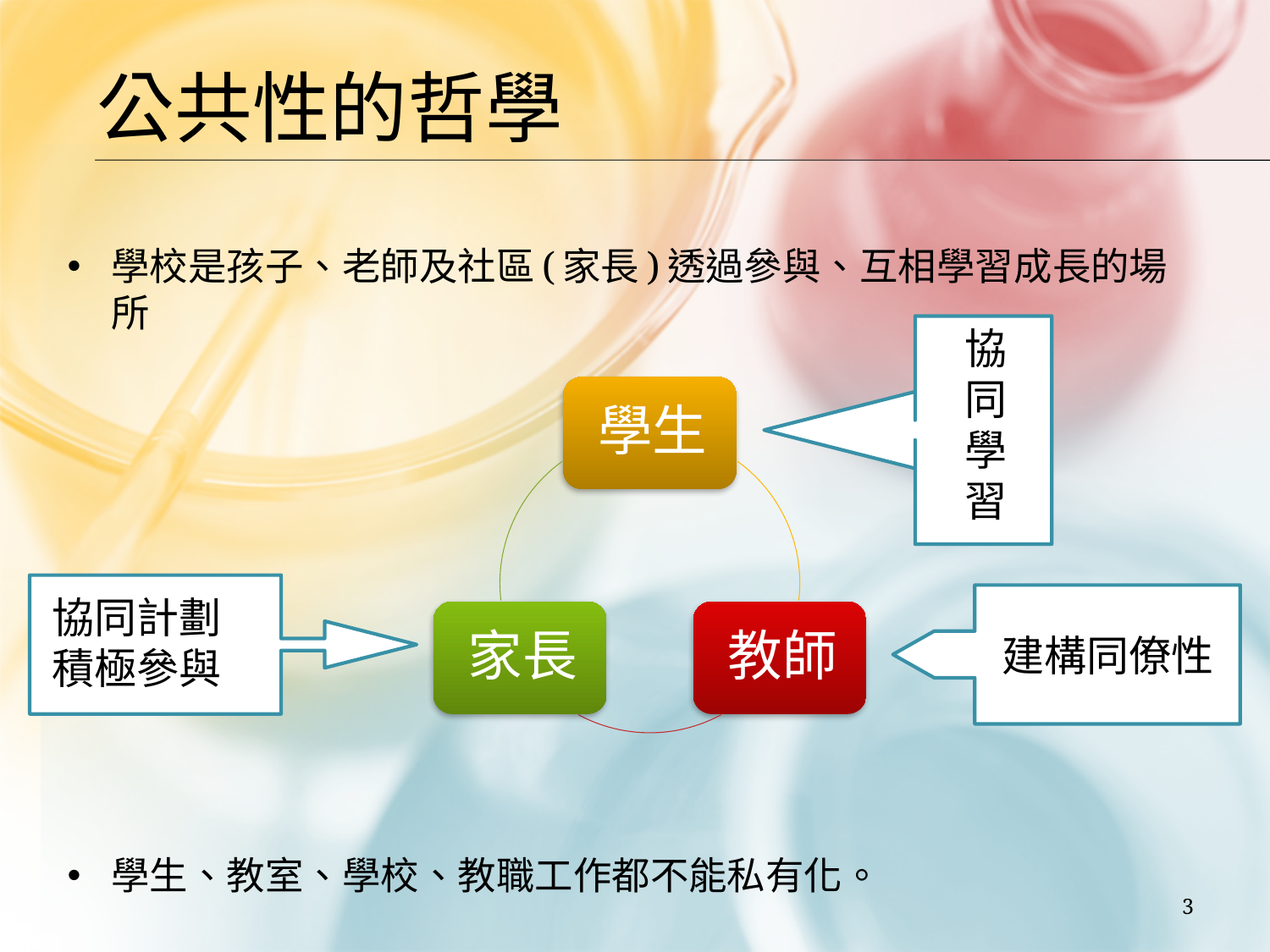

# 公共性的哲學
學校是孩子、老師及社區(家長)透過參與、互相學習成長的場所

學生、教室、學校、教職工作都不能私有化。

協同學習
學生
教師
家長

協同計劃
積極參與
建構同僚性
3